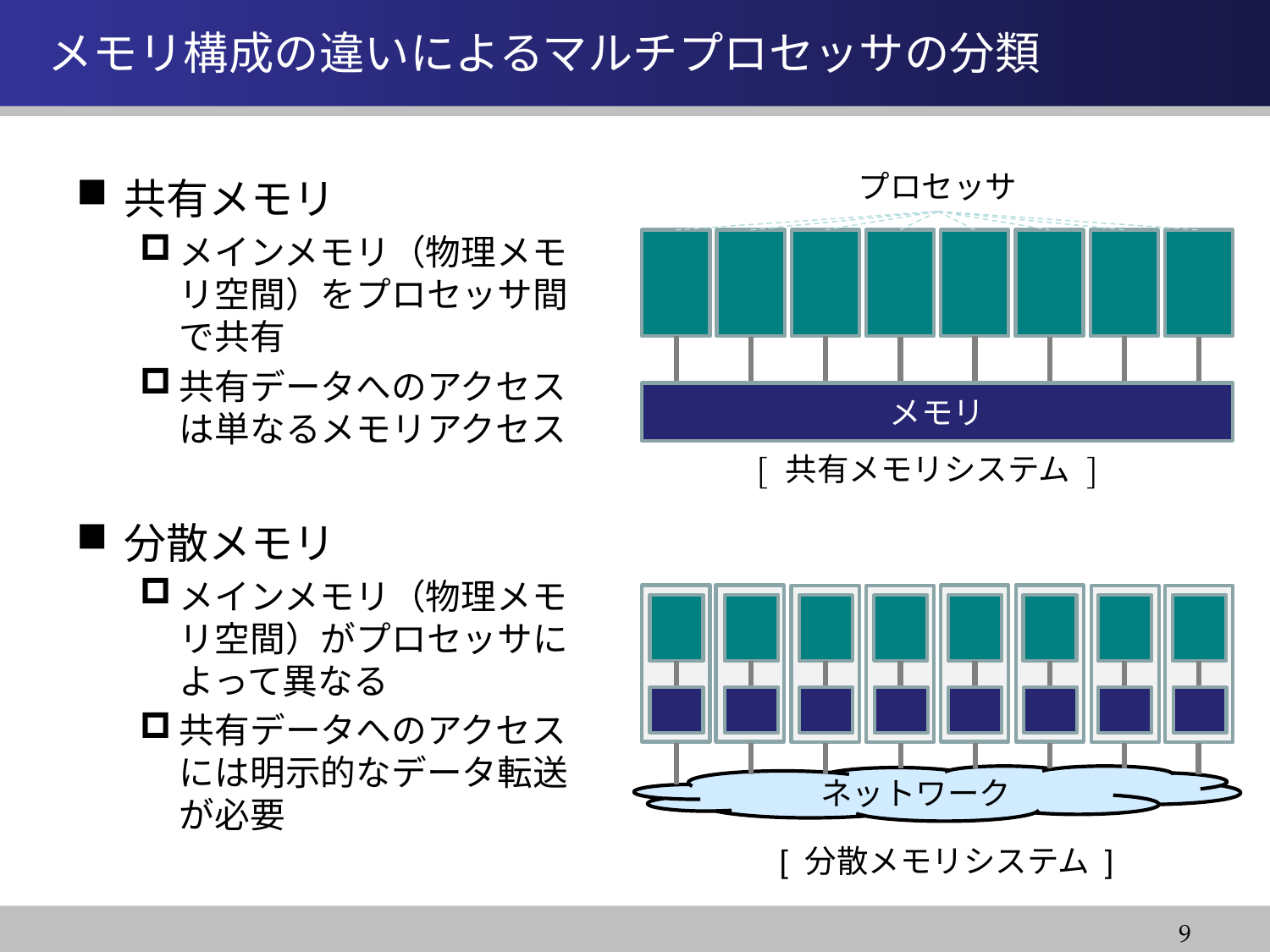

情報システム基盤学基礎１
# メモリ構成の違いによるマルチプロセッサの分類
プロセッサ
共有メモリ
メインメモリ（物理メモリ空間）をプロセッサ間で共有
共有データへのアクセスは単なるメモリアクセス

分散メモリ
メインメモリ（物理メモリ空間）がプロセッサによって異なる
共有データへのアクセスには明示的なデータ転送が必要

メモリ
[ 共有メモリシステム ]

ネットワーク
[ 分散メモリシステム ]
9